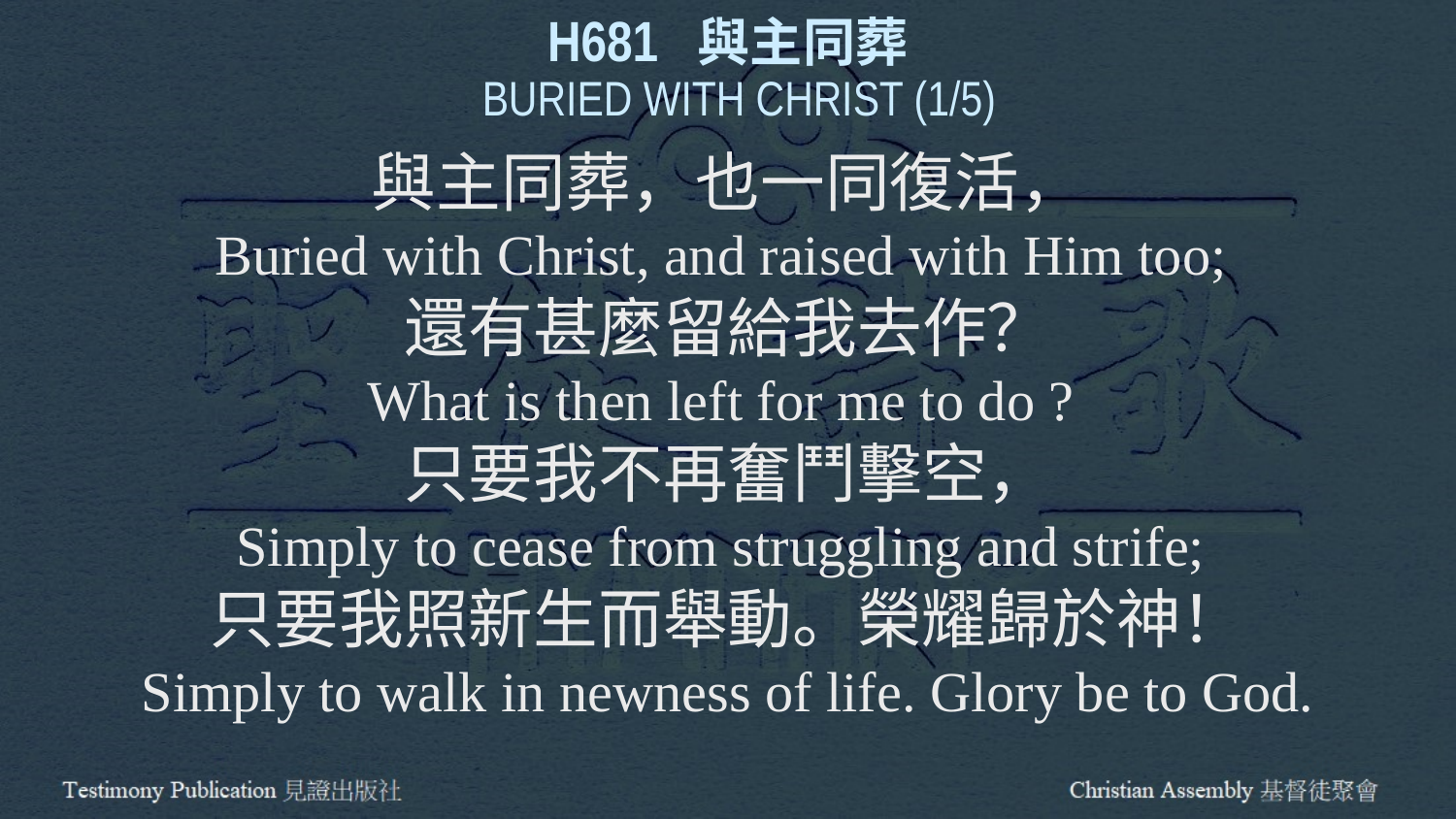

H681  與主同葬
 BURIED WITH CHRIST (1/5)
與主同葬，也一同復活，
Buried with Christ, and raised with Him too;
還有甚麼留給我去作？
What is then left for me to do ?
只要我不再奮鬥擊空，
Simply to cease from struggling and strife;
只要我照新生而舉動。榮耀歸於神！
Simply to walk in newness of life. Glory be to God.